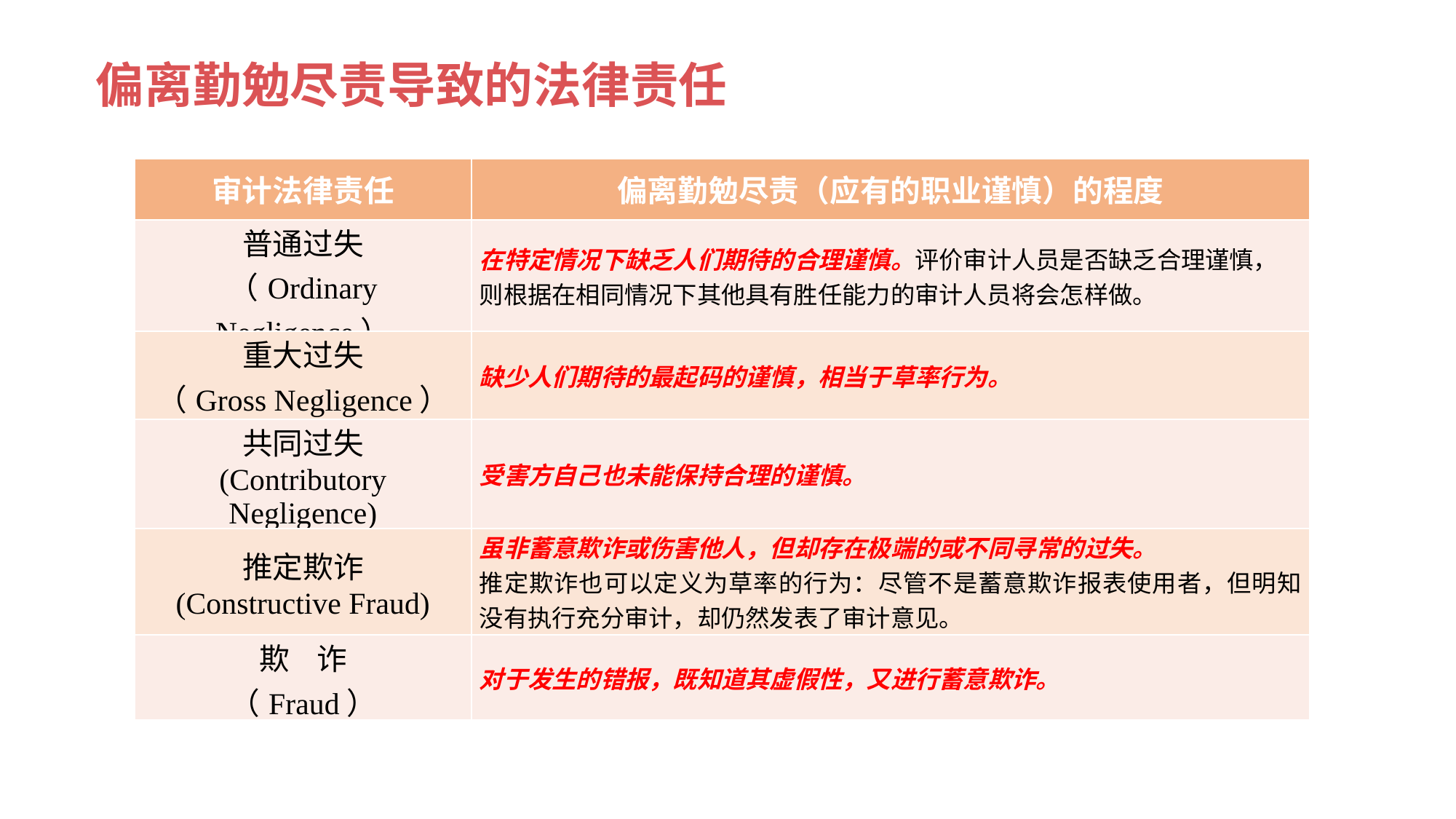

偏离勤勉尽责导致的法律责任
| 审计法律责任 | 偏离勤勉尽责（应有的职业谨慎）的程度 |
| --- | --- |
| 普通过失 （Ordinary Negligence） | 在特定情况下缺乏人们期待的合理谨慎。评价审计人员是否缺乏合理谨慎， 则根据在相同情况下其他具有胜任能力的审计人员将会怎样做。 |
| 重大过失 （Gross Negligence） | 缺少人们期待的最起码的谨慎，相当于草率行为。 |
| 共同过失 (Contributory Negligence) | 受害方自己也未能保持合理的谨慎。 |
| 推定欺诈 (Constructive Fraud) | 虽非蓄意欺诈或伤害他人，但却存在极端的或不同寻常的过失。 推定欺诈也可以定义为草率的行为：尽管不是蓄意欺诈报表使用者，但明知没有执行充分审计，却仍然发表了审计意见。 |
| 欺 诈 （Fraud） | 对于发生的错报，既知道其虚假性，又进行蓄意欺诈。 |